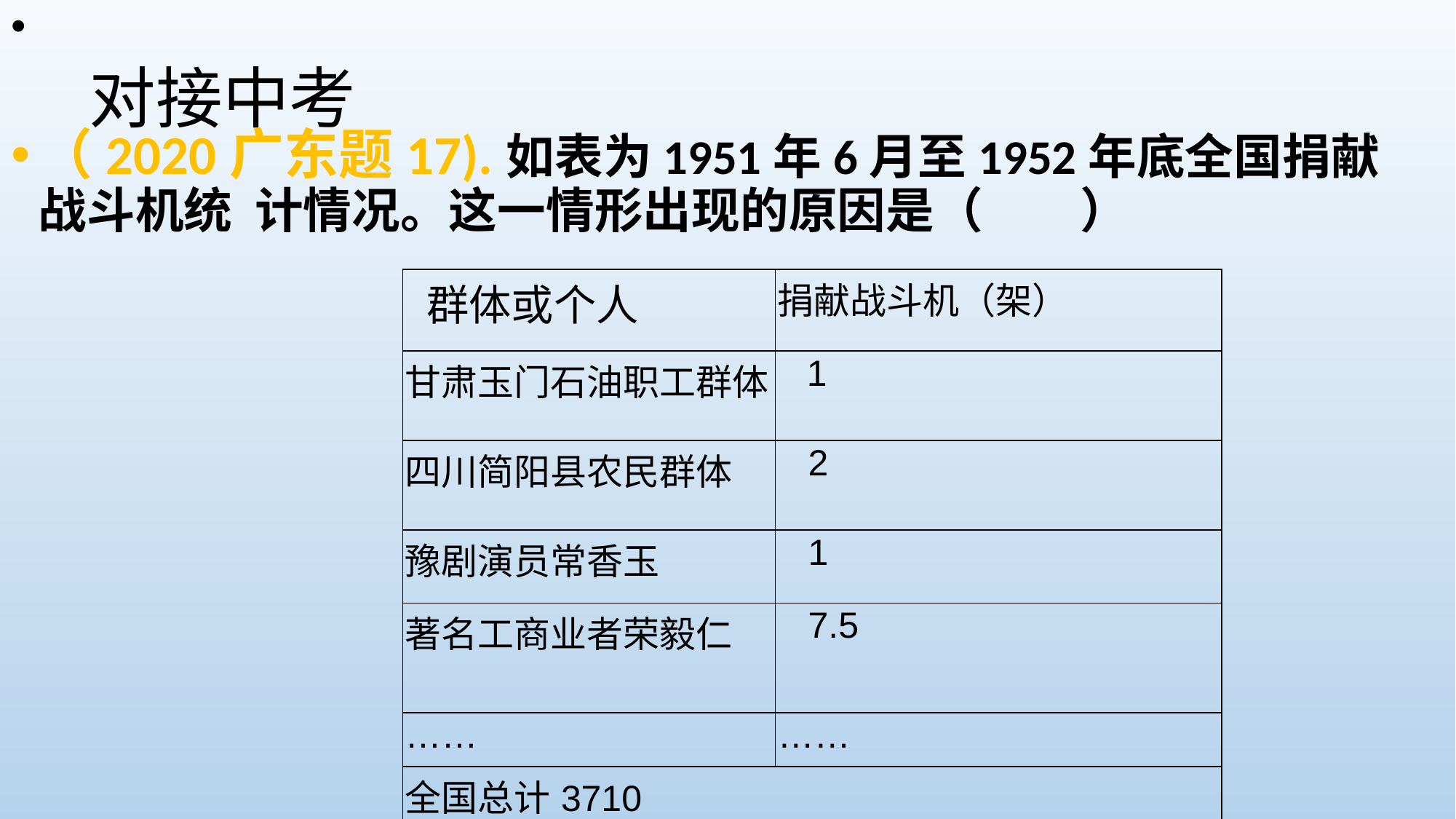

# 对接中考

（2020广东题17).如表为1951年6月至1952年底全国捐献战斗机统  计情况。这一情形出现的原因是（　　）

| 群体或个人 | 捐献战斗机（架） |
| --- | --- |
| 甘肃玉门石油职工群体 | 1 |
| 四川简阳县农民群体 | 2 |
| 豫剧演员常香玉 | 1 |
| 著名工商业者荣毅仁 | 7.5 |
| …… | …… |
| 全国总计3710 |  |